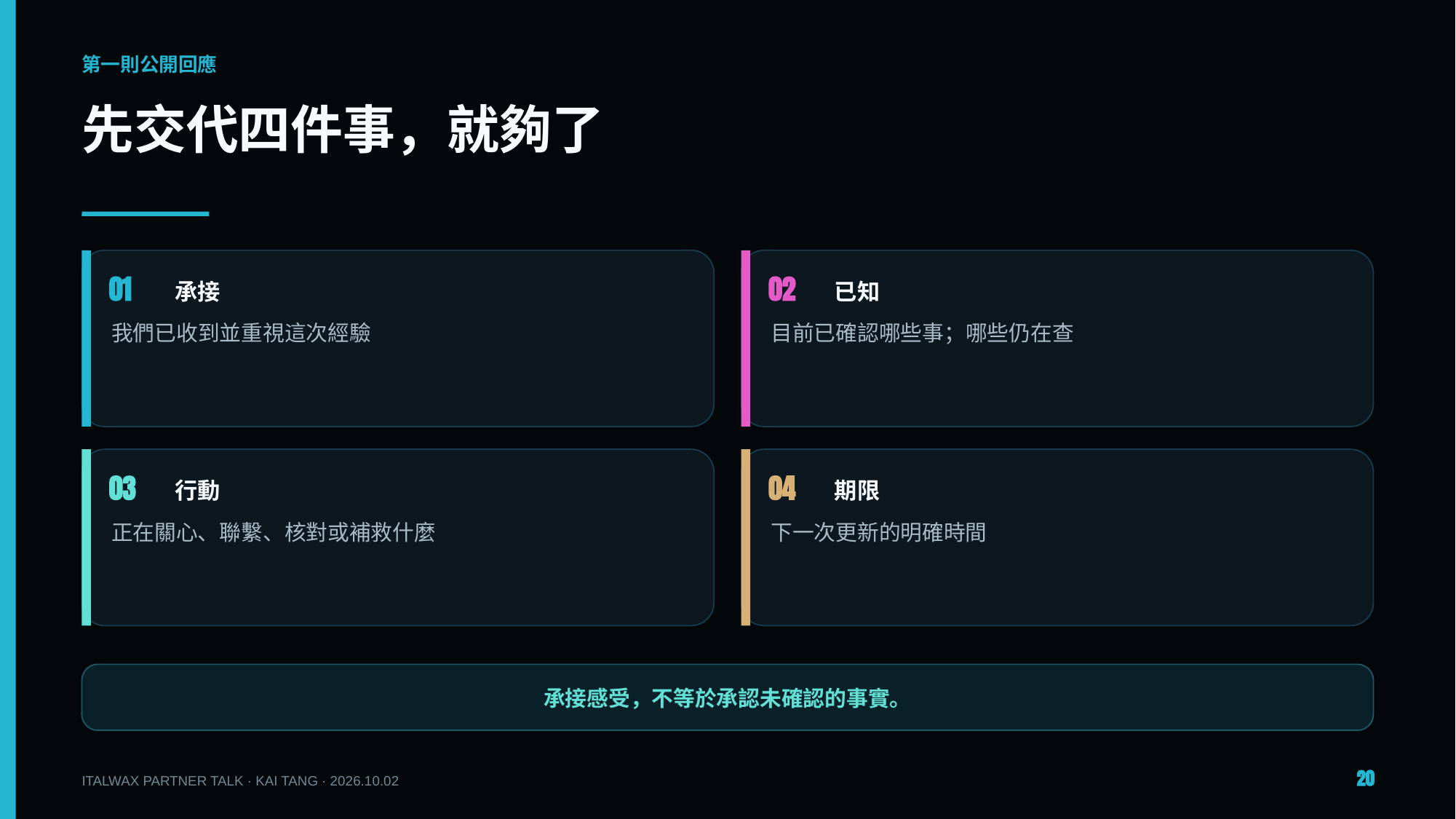

第一則公開回應
先交代四件事，就夠了

01
承接
02
已知
我們已收到並重視這次經驗
目前已確認哪些事；哪些仍在查

03
行動
04
期限
正在關心、聯繫、核對或補救什麼
下一次更新的明確時間

承接感受，不等於承認未確認的事實。
20
ITALWAX PARTNER TALK · KAI TANG · 2026.10.02